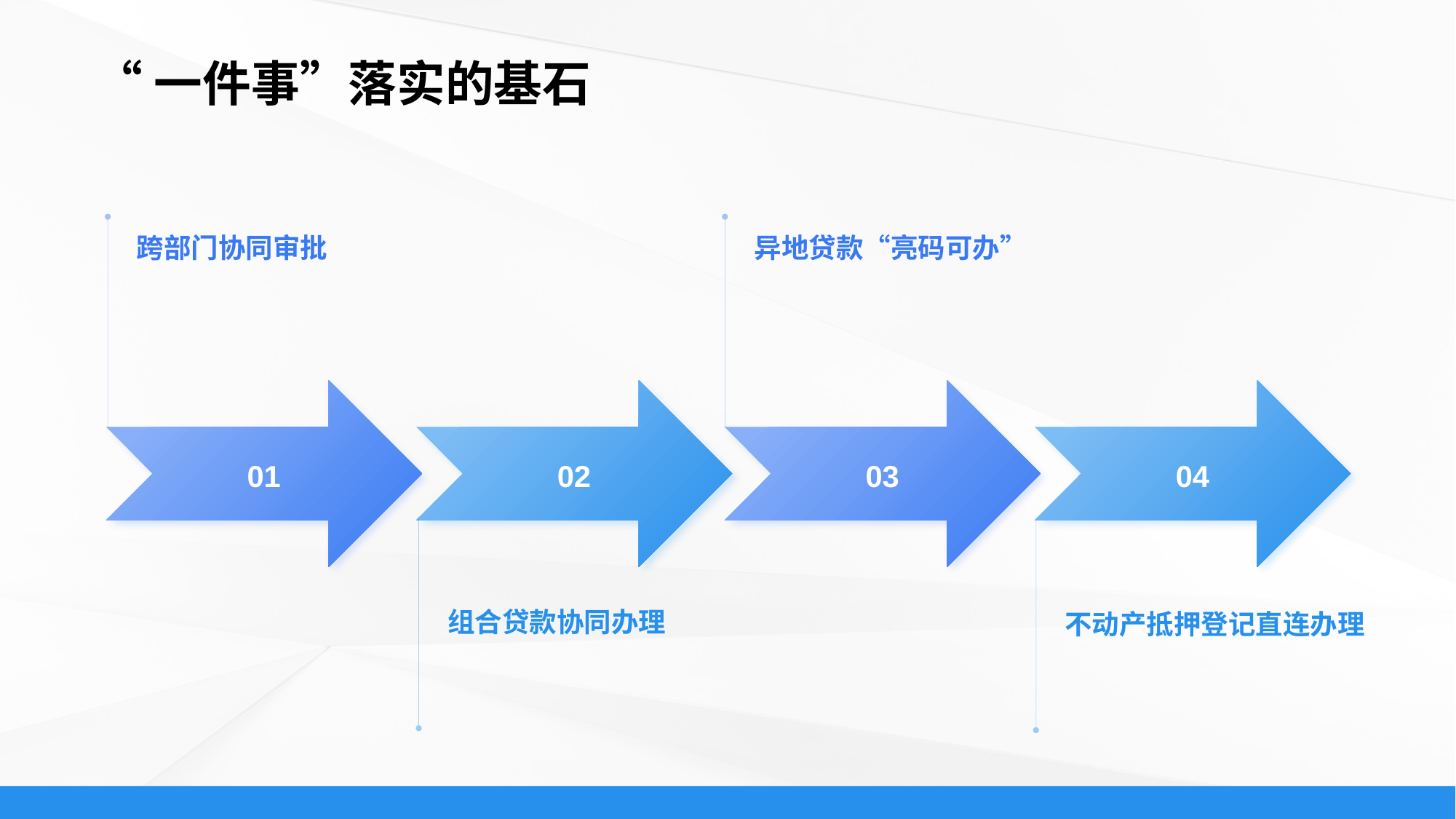

# “一件事”落实的基石
跨部门协同审批
异地贷款“亮码可办”
01
02
03
04
组合贷款协同办理
不动产抵押登记直连办理